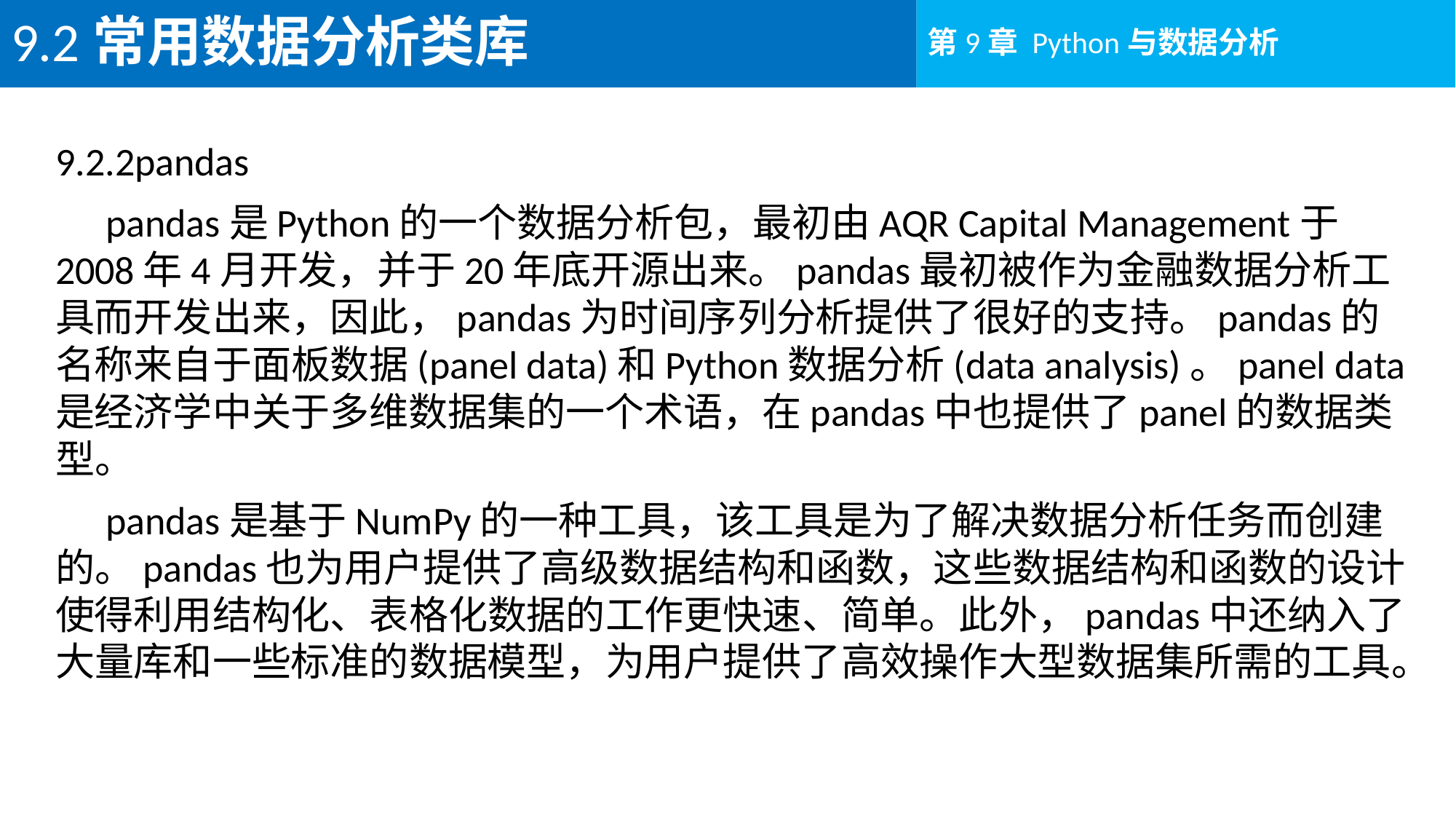

# 9.2常用数据分析类库
9.2.2pandas
pandas是Python的一个数据分析包，最初由AQR Capital Management于2008年4月开发，并于20年底开源出来。pandas最初被作为金融数据分析工具而开发出来，因此，pandas为时间序列分析提供了很好的支持。pandas的名称来自于面板数据(panel data)和Python数据分析(data analysis)。panel data是经济学中关于多维数据集的一个术语，在pandas中也提供了panel的数据类型。
pandas是基于NumPy的一种工具，该工具是为了解决数据分析任务而创建的。pandas也为用户提供了高级数据结构和函数，这些数据结构和函数的设计使得利用结构化、表格化数据的工作更快速、简单。此外，pandas中还纳入了大量库和一些标准的数据模型，为用户提供了高效操作大型数据集所需的工具。